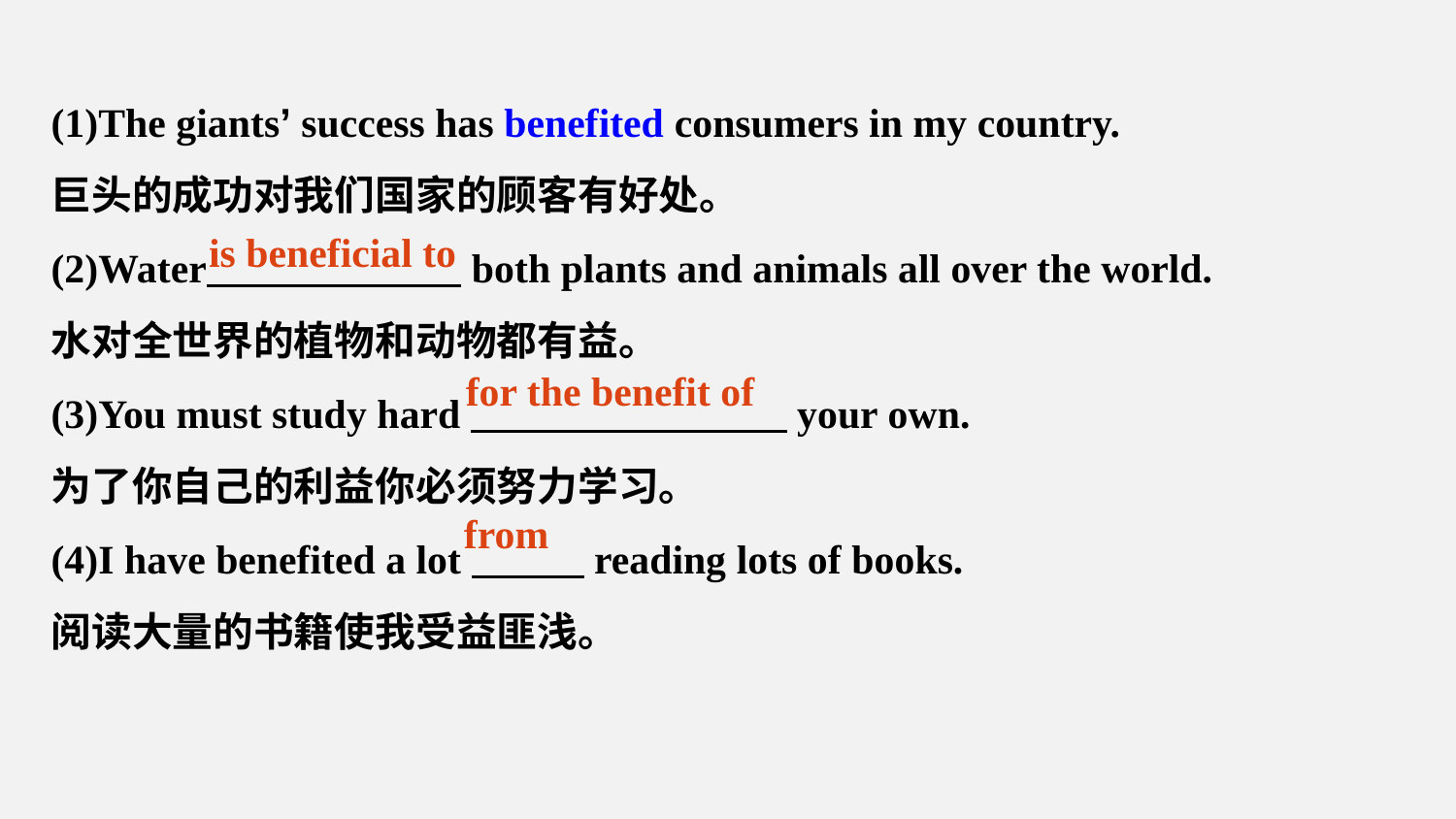

(1)The giants’ success has benefited consumers in my country.
巨头的成功对我们国家的顾客有好处。
(2)Water                          both plants and animals all over the world.
水对全世界的植物和动物都有益。
(3)You must study hard                                 your own.
为了你自己的利益你必须努力学习。
(4)I have benefited a lot             reading lots of books.
阅读大量的书籍使我受益匪浅。
is beneficial to
for the benefit of
from